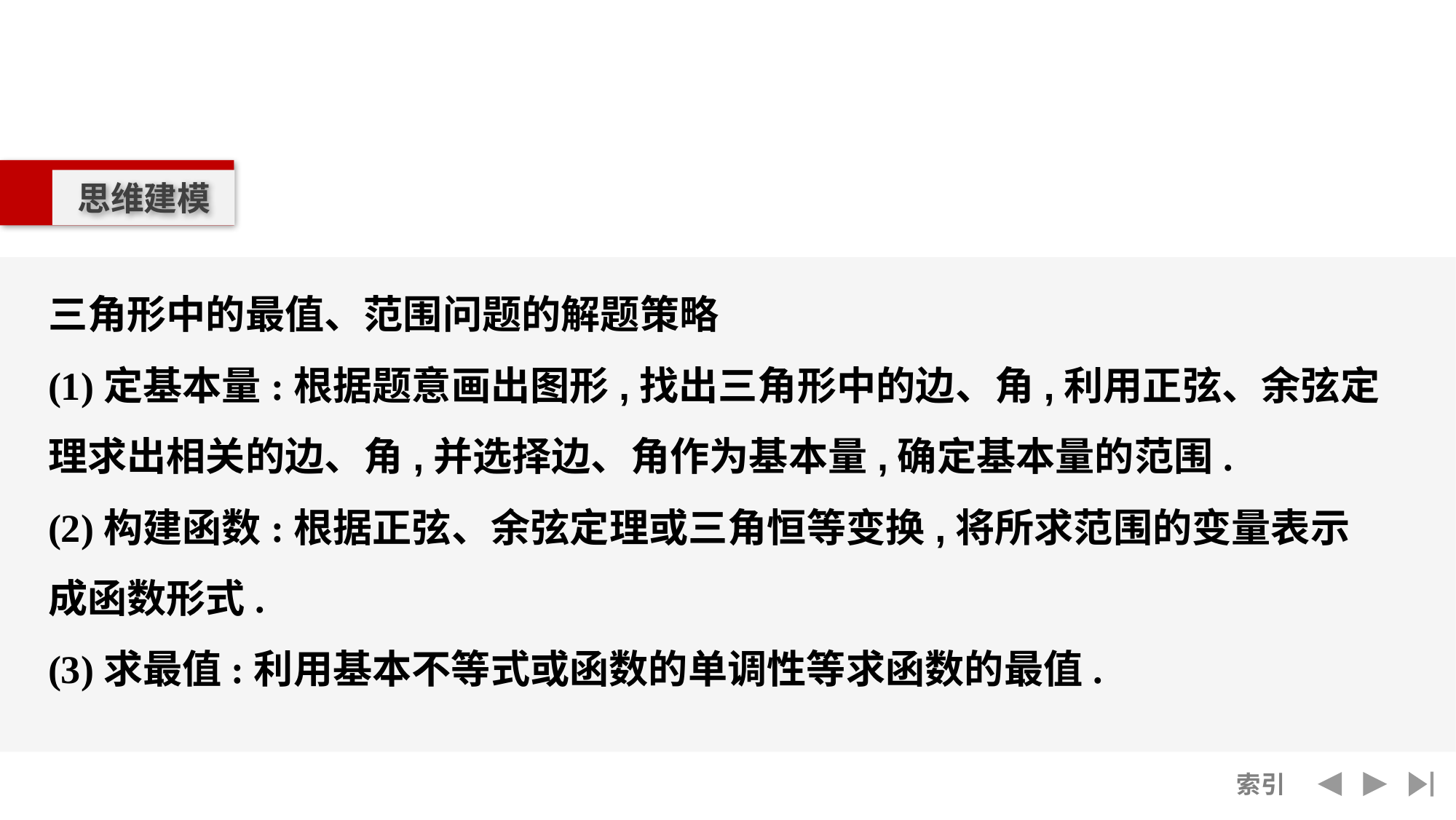

思维建模

三角形中的最值、范围问题的解题策略
(1)定基本量:根据题意画出图形,找出三角形中的边、角,利用正弦、余弦定理求出相关的边、角,并选择边、角作为基本量,确定基本量的范围.
(2)构建函数:根据正弦、余弦定理或三角恒等变换,将所求范围的变量表示成函数形式.
(3)求最值:利用基本不等式或函数的单调性等求函数的最值.